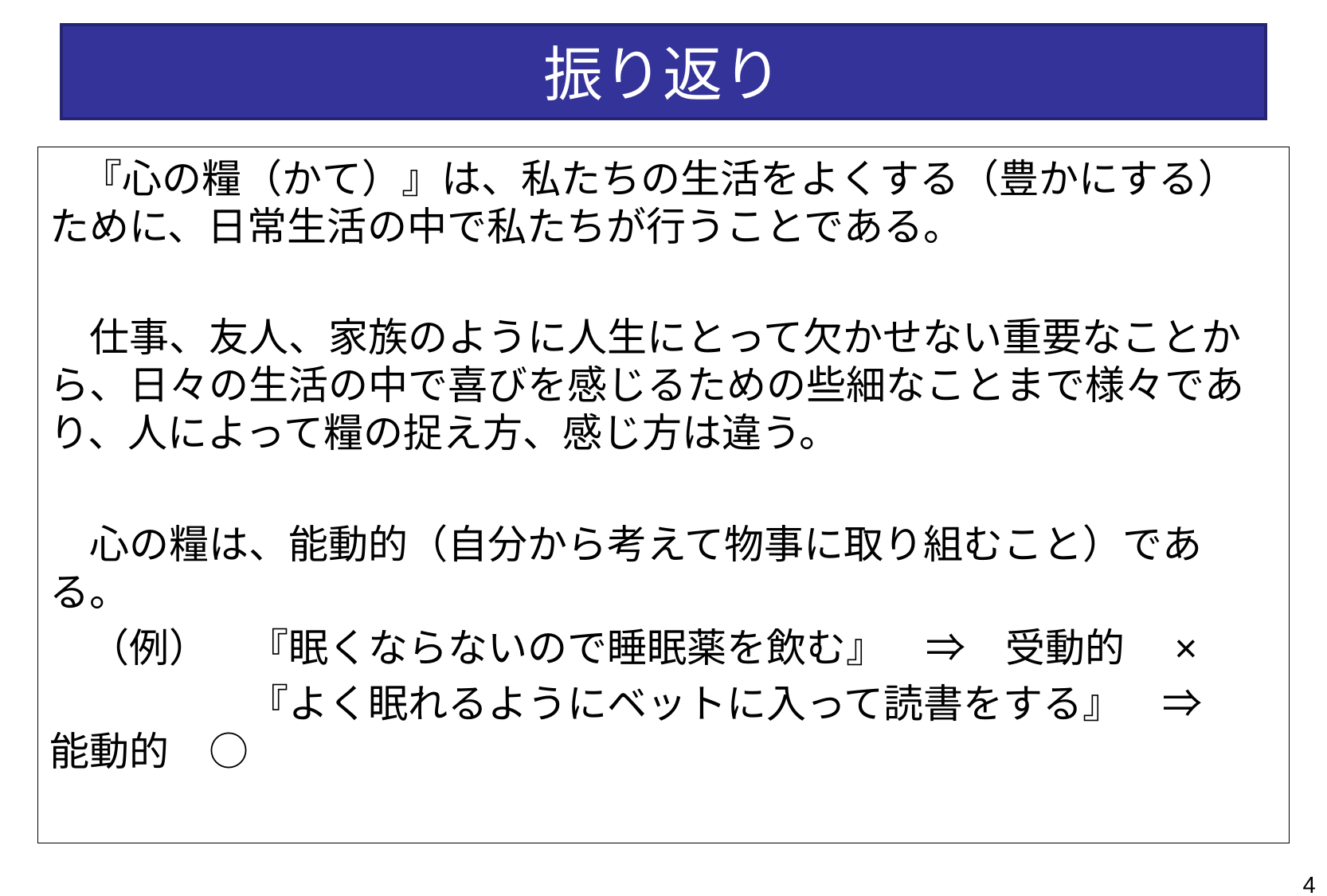

# 振り返り
　『心の糧（かて）』は、私たちの生活をよくする（豊かにする）ために、日常生活の中で私たちが行うことである。

　仕事、友人、家族のように人生にとって欠かせない重要なことから、日々の生活の中で喜びを感じるための些細なことまで様々であり、人によって糧の捉え方、感じ方は違う。

　心の糧は、能動的（自分から考えて物事に取り組むこと）である。
　（例）　『眠くならないので睡眠薬を飲む』　⇒　受動的　×
　　　　　『よく眠れるようにベットに入って読書をする』　⇒　能動的　○
4